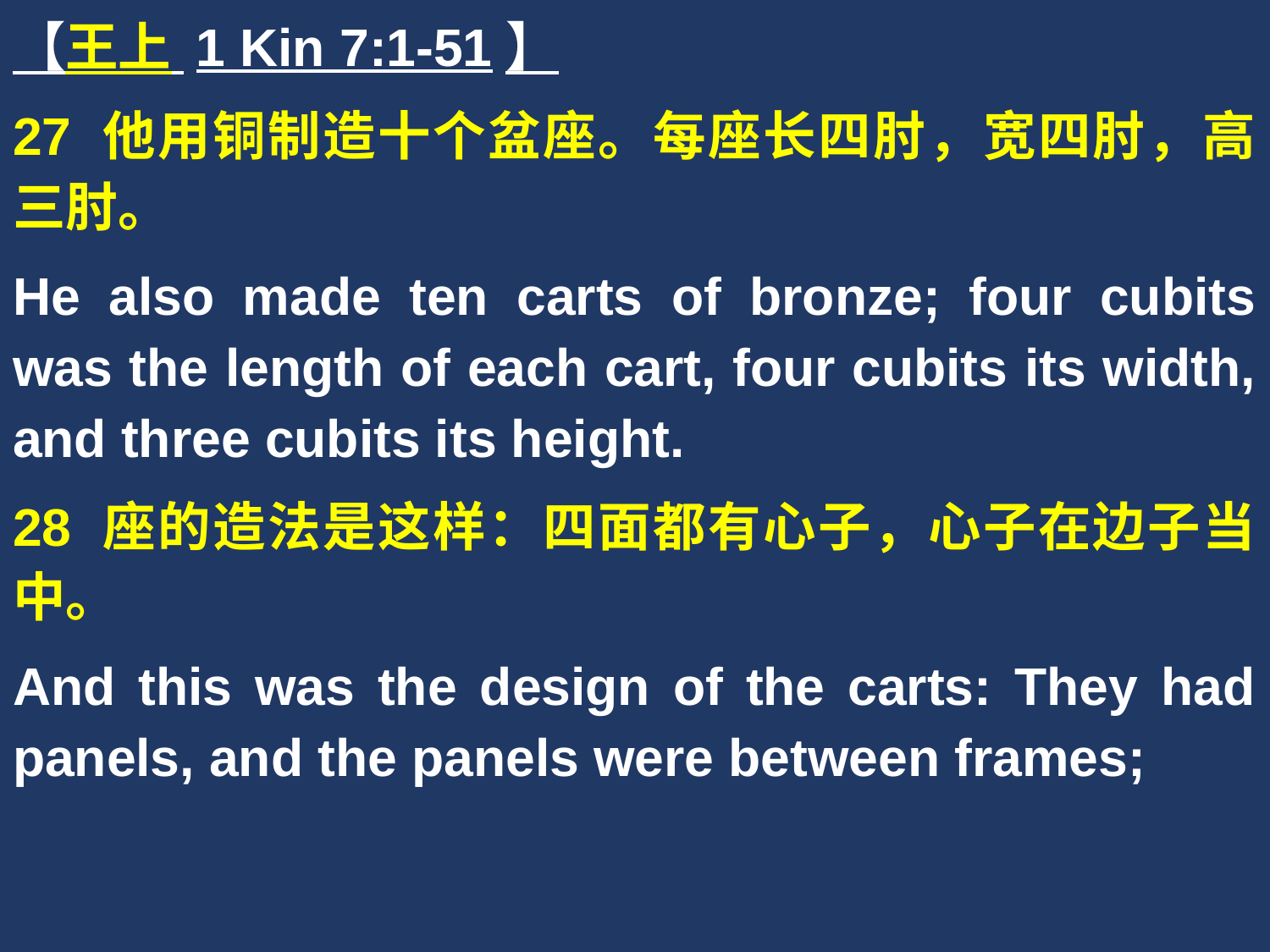

【王上 1 Kin 7:1-51】
27 他用铜制造十个盆座。每座长四肘，宽四肘，高三肘。
He also made ten carts of bronze; four cubits was the length of each cart, four cubits its width, and three cubits its height.
28 座的造法是这样：四面都有心子，心子在边子当中。
And this was the design of the carts: They had panels, and the panels were between frames;